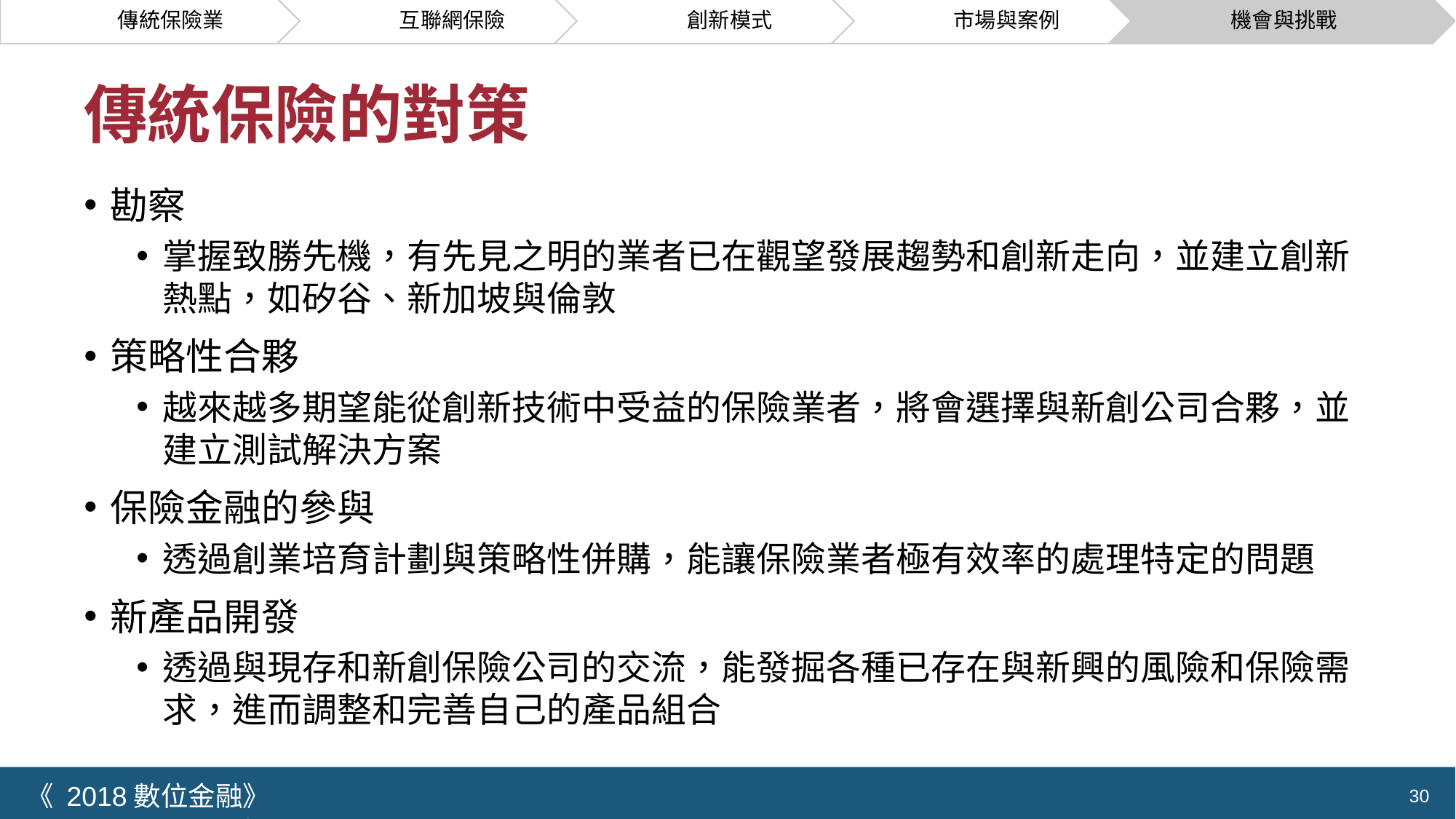

傳統保險業
互聯網保險
創新模式
市場與案例
機會與挑戰
# 傳統保險的對策
勘察
掌握致勝先機，有先見之明的業者已在觀望發展趨勢和創新走向，並建立創新熱點，如矽谷、新加坡與倫敦
策略性合夥
越來越多期望能從創新技術中受益的保險業者，將會選擇與新創公司合夥，並建立測試解決方案
保險金融的參與
透過創業培育計劃與策略性併購，能讓保險業者極有效率的處理特定的問題
新產品開發
透過與現存和新創保險公司的交流，能發掘各種已存在與新興的風險和保險需求，進而調整和完善自己的產品組合
《 2018數位金融》                                                                                                                                             	NCTU.IIM.IEBI Lab
30